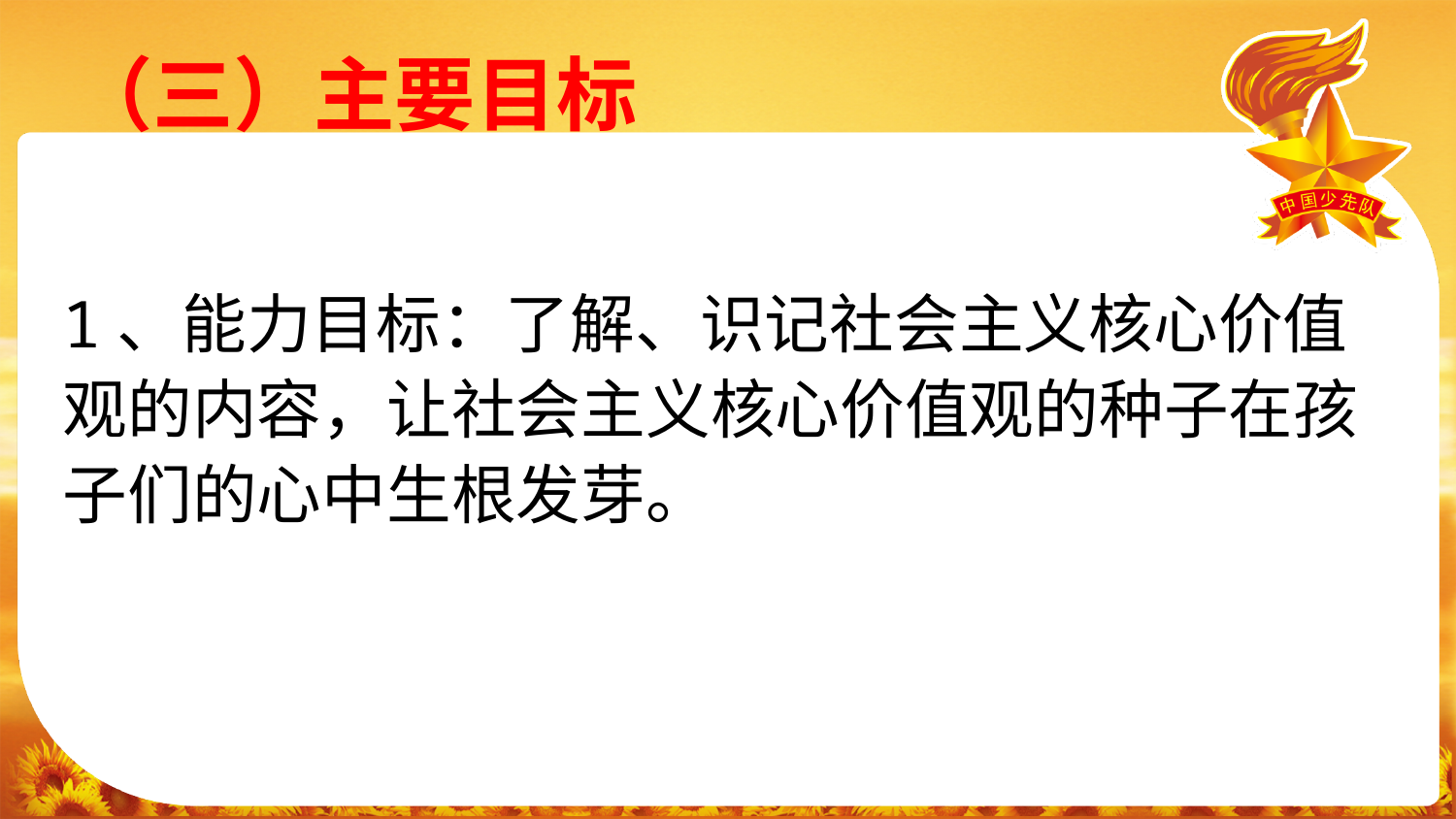

（三）主要目标
1、能力目标：了解、识记社会主义核心价值观的内容，让社会主义核心价值观的种子在孩子们的心中生根发芽。